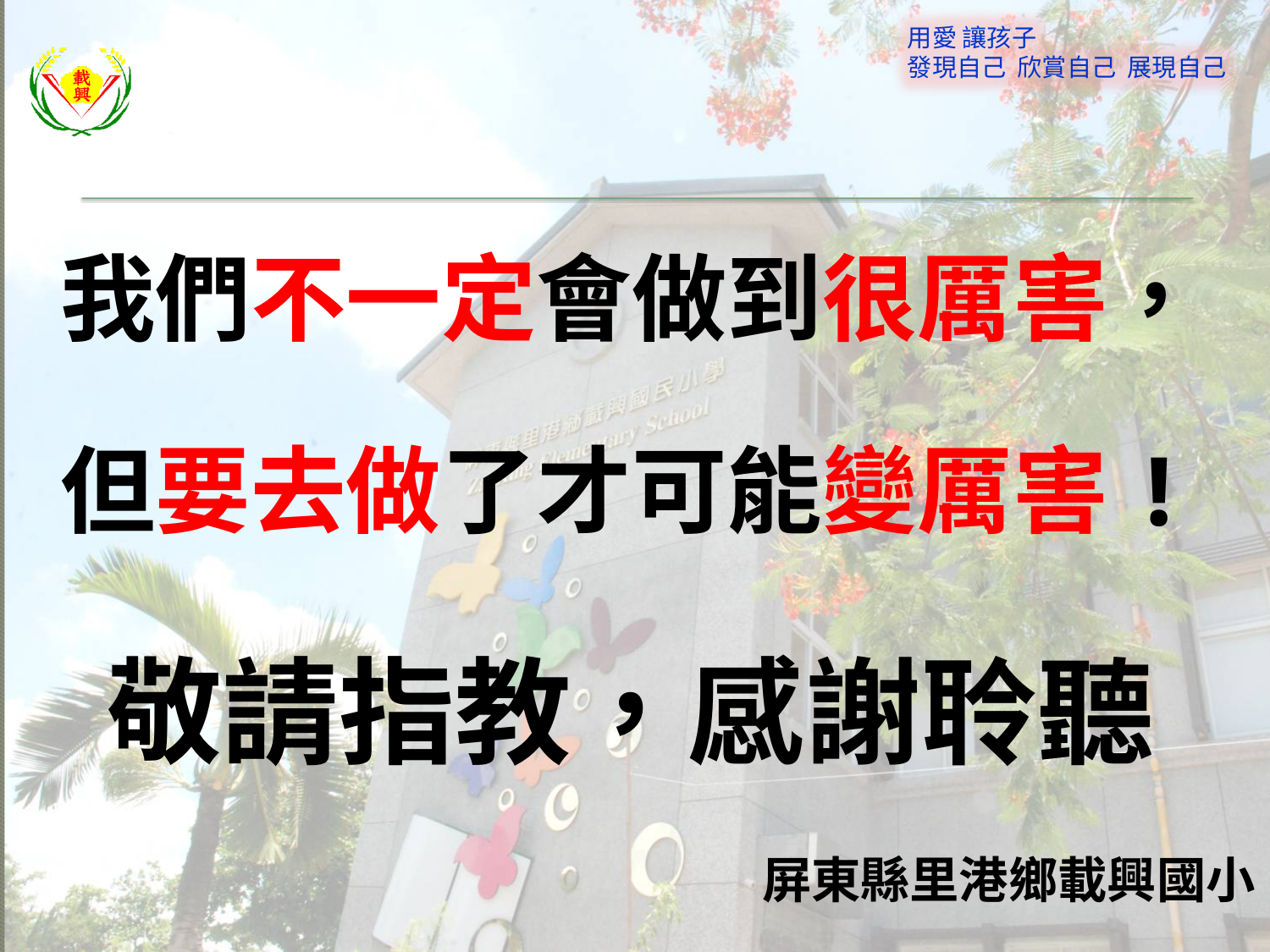

我們不一定會做到很厲害，
但要去做了才可能變厲害!
# 敬請指教，感謝聆聽
屏東縣里港鄉載興國小